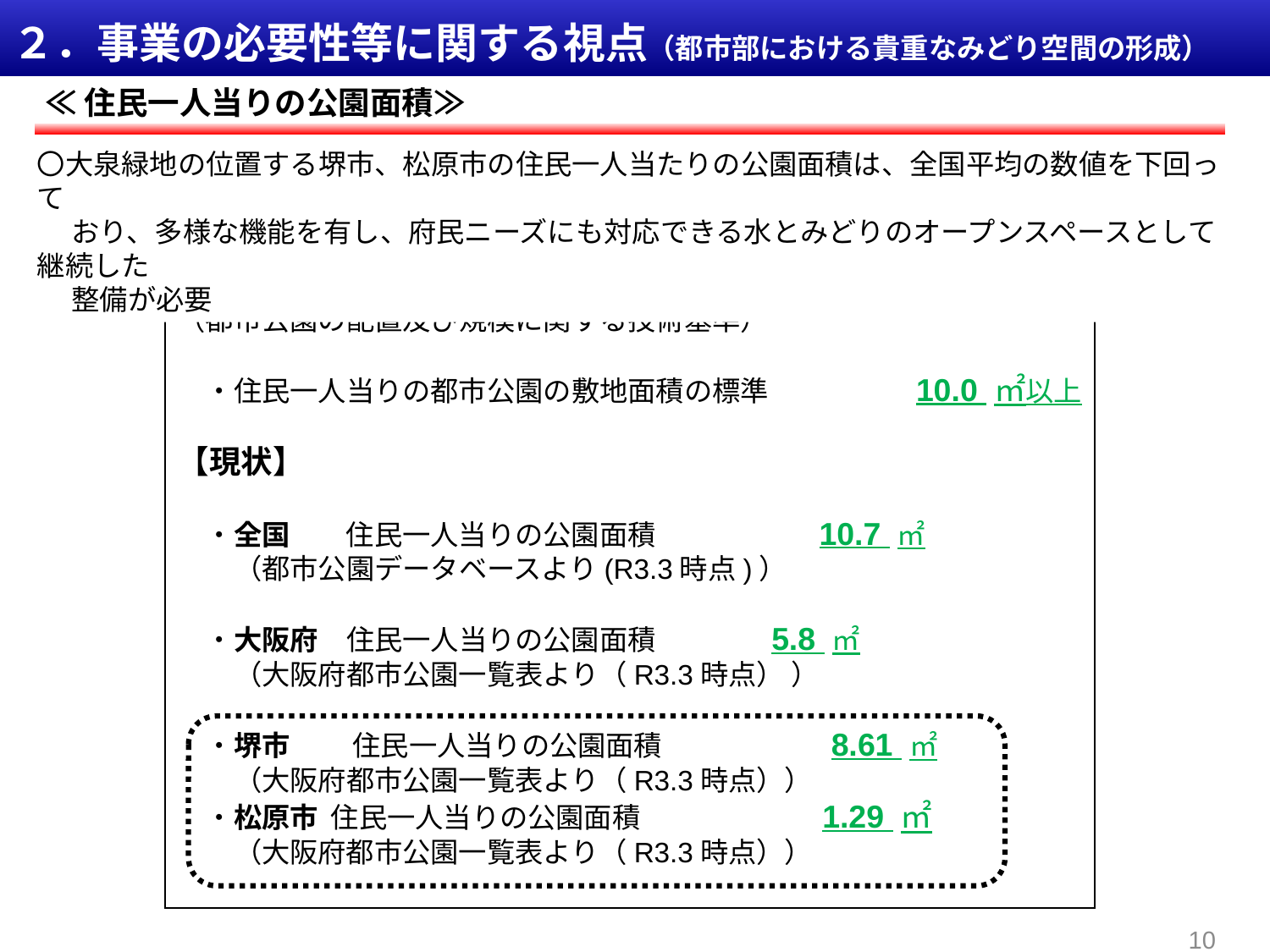

２．事業の必要性等に関する視点（都市部における貴重なみどり空間の形成）
≪住民一人当りの公園面積≫

〇大泉緑地の位置する堺市、松原市の住民一人当たりの公園面積は、全国平均の数値を下回って
　 おり、多様な機能を有し、府民ニーズにも対応できる水とみどりのオープンスペースとして継続した
　 整備が必要
【都市公園法　施行令第１条】
（都市公園の配置及び規模に関する技術基準）

　・住民一人当りの都市公園の敷地面積の標準　　　　　10.0 ㎡以上

【現状】

　・全国　　住民一人当りの公園面積　　　　      10.7 ㎡
　　（都市公園データベースより(R3.3時点)）

　・大阪府　住民一人当りの公園面積               5.8 ㎡
　　（大阪府都市公園一覧表より（R3.3時点） ）

　・堺市　 　住民一人当りの公園面積 　　　　　  8.61 ㎡
　　（大阪府都市公園一覧表より（R3.3時点））
　・松原市  住民一人当りの公園面積 　　　　　　1.29 ㎡
　　（大阪府都市公園一覧表より（R3.3時点））

10